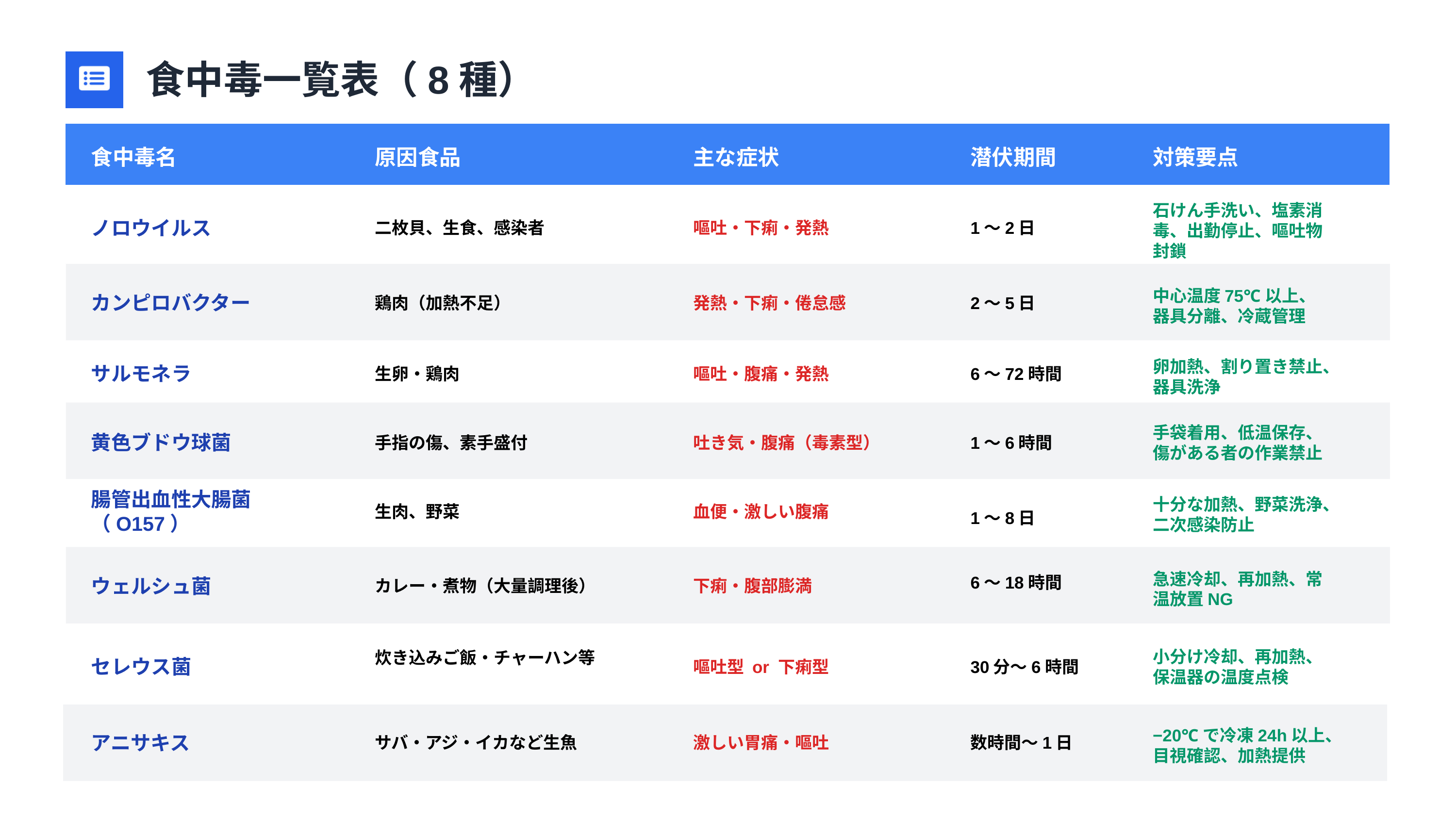

食中毒一覧表（8種）

食中毒名
原因食品
主な症状

潜伏期間
対策要点
ノロウイルス
二枚貝、生食、感染者
嘔吐・下痢・発熱
1〜2日
石けん手洗い、塩素消毒、出勤停止、嘔吐物封鎖

カンピロバクター
鶏肉（加熱不足）
発熱・下痢・倦怠感
2〜5日
中心温度75℃以上、器具分離、冷蔵管理
サルモネラ
生卵・鶏肉
嘔吐・腹痛・発熱
6〜72時間
卵加熱、割り置き禁止、器具洗浄
黄色ブドウ球菌
手指の傷、素手盛付
吐き気・腹痛（毒素型）
1〜6時間
手袋着用、低温保存、傷がある者の作業禁止

腸管出血性大腸菌（O157）
生肉、野菜
血便・激しい腹痛
十分な加熱、野菜洗浄、二次感染防止
1〜8日

6〜18時間
ウェルシュ菌
カレー・煮物（大量調理後）
下痢・腹部膨満
急速冷却、再加熱、常温放置NG
炊き込みご飯・チャーハン等
セレウス菌
嘔吐型 or 下痢型
30分〜6時間
小分け冷却、再加熱、保温器の温度点検
アニサキス
サバ・アジ・イカなど生魚
激しい胃痛・嘔吐
数時間〜1日
−20℃で冷凍24h以上、目視確認、加熱提供